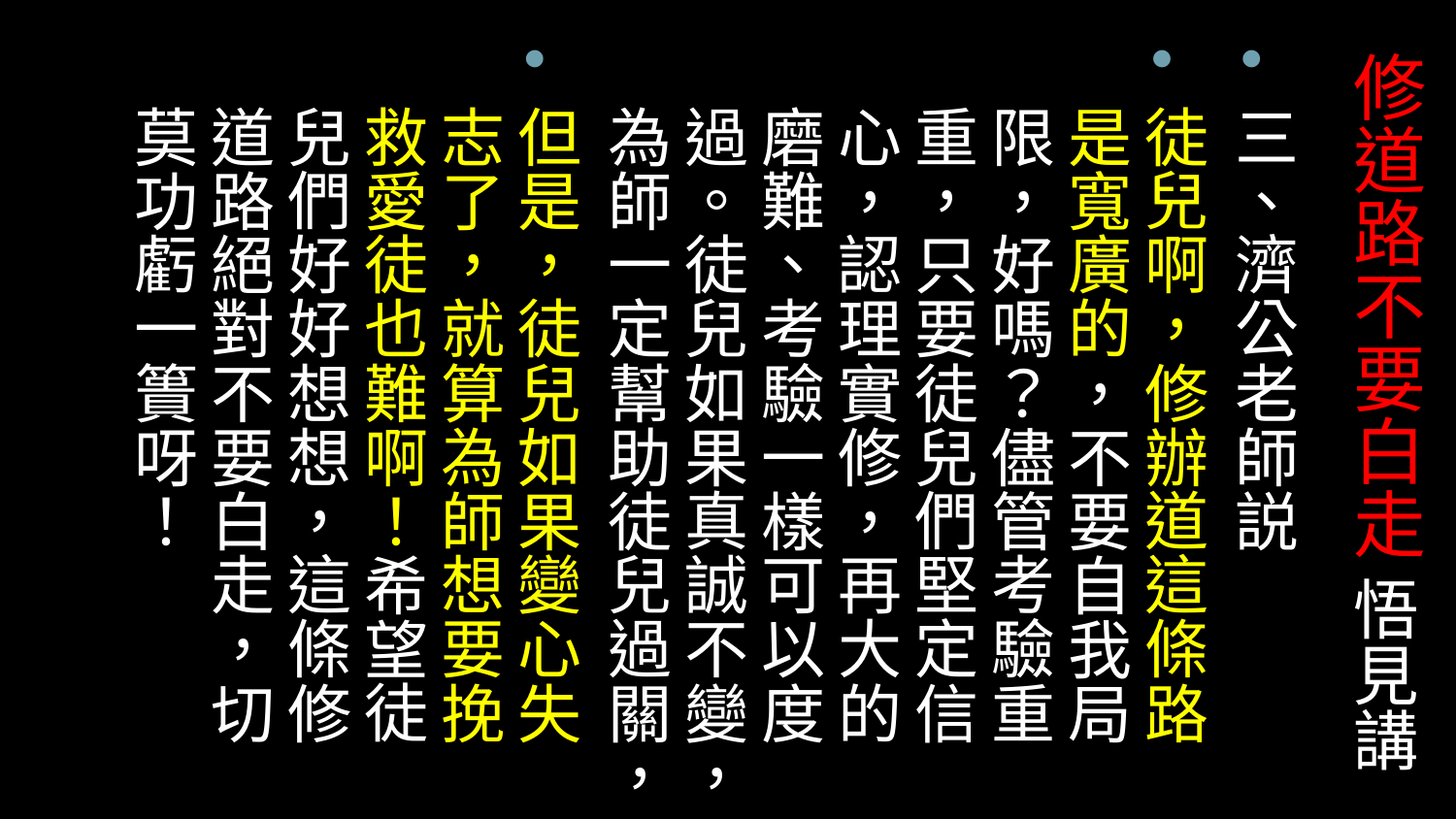

# 修道路不要白走 悟見講
三、濟公老師説
徒兒啊，修辦道這條路是寬廣的，不要自我局限，好嗎？儘管考驗重重，只要徒兒們堅定信心，認理實修，再大的磨難、考驗一樣可以度過。徒兒如果真誠不變，為師一定幫助徒兒過關，
但是，徒兒如果變心失志了，就算為師想要挽救愛徒也難啊！希望徒兒們好好想想，這條修道路絕對不要白走，切莫功虧一簣呀！